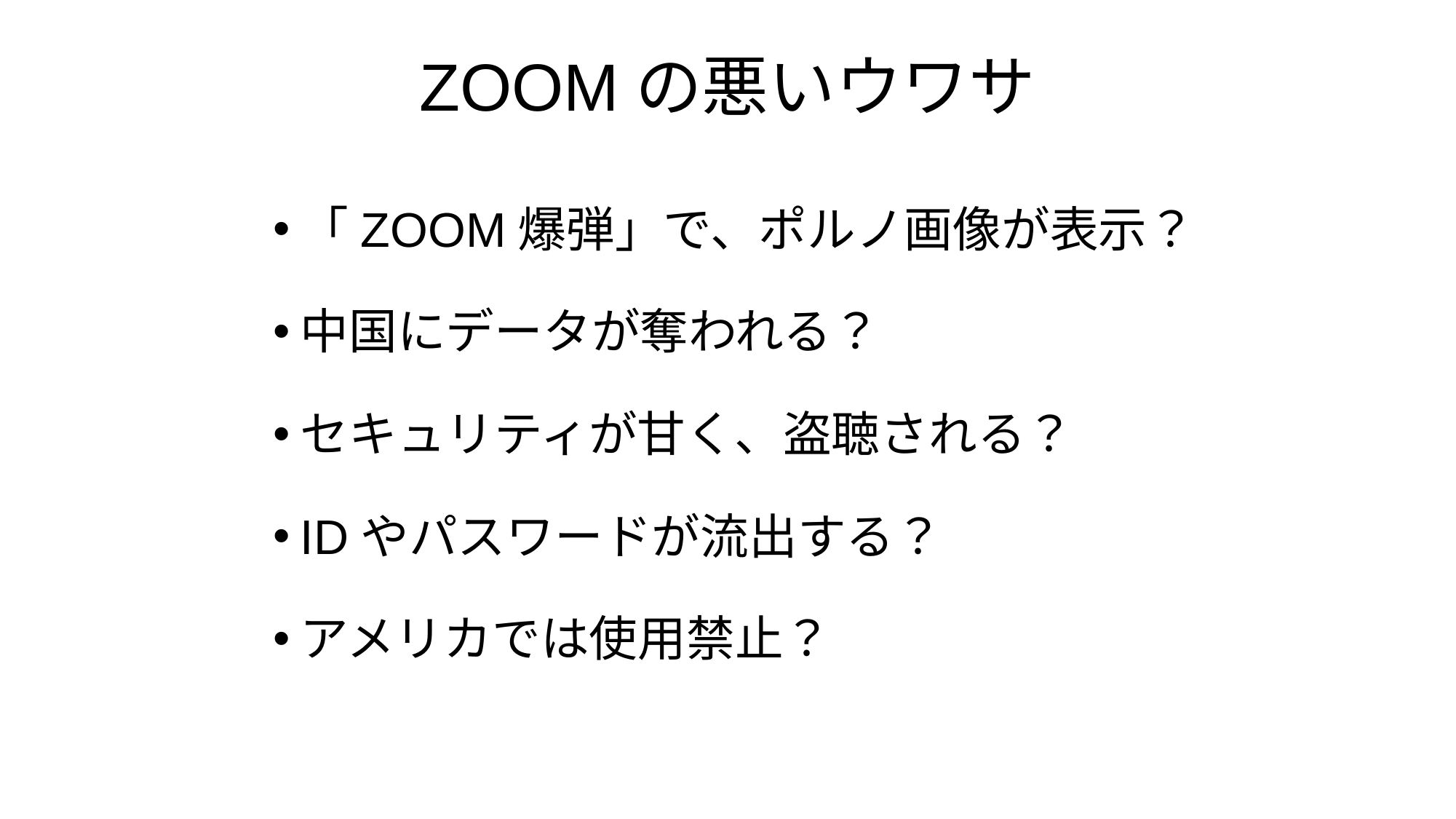

# ZOOMの悪いウワサ
「ZOOM爆弾」で、ポルノ画像が表示？

中国にデータが奪われる？

セキュリティが甘く、盗聴される？

IDやパスワードが流出する？

アメリカでは使用禁止？